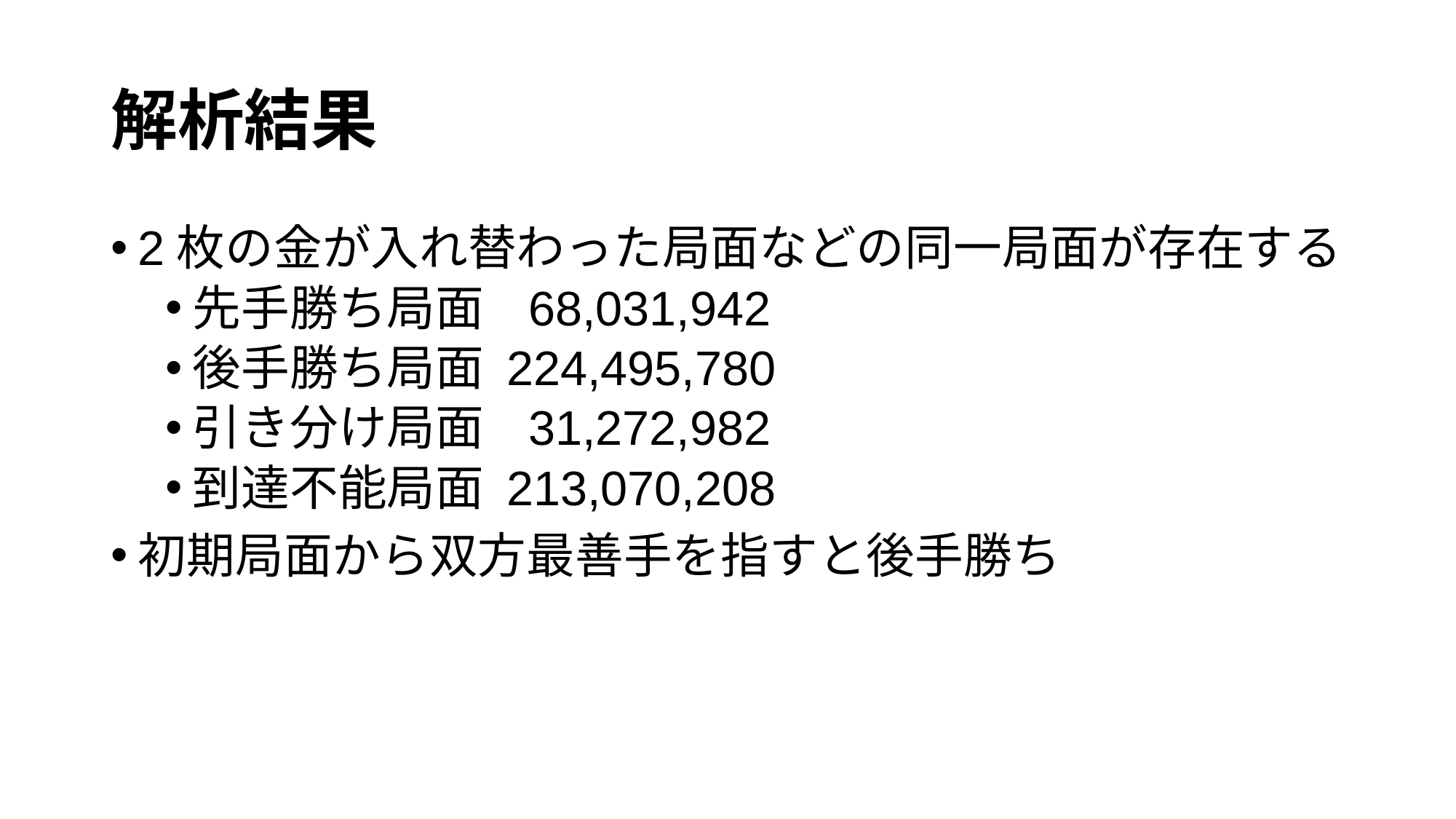

# 解析結果
2枚の金が入れ替わった局面などの同一局面が存在する
先手勝ち局面   68,031,942
後手勝ち局面 224,495,780
引き分け局面   31,272,982
到達不能局面 213,070,208
初期局面から双方最善手を指すと後手勝ち